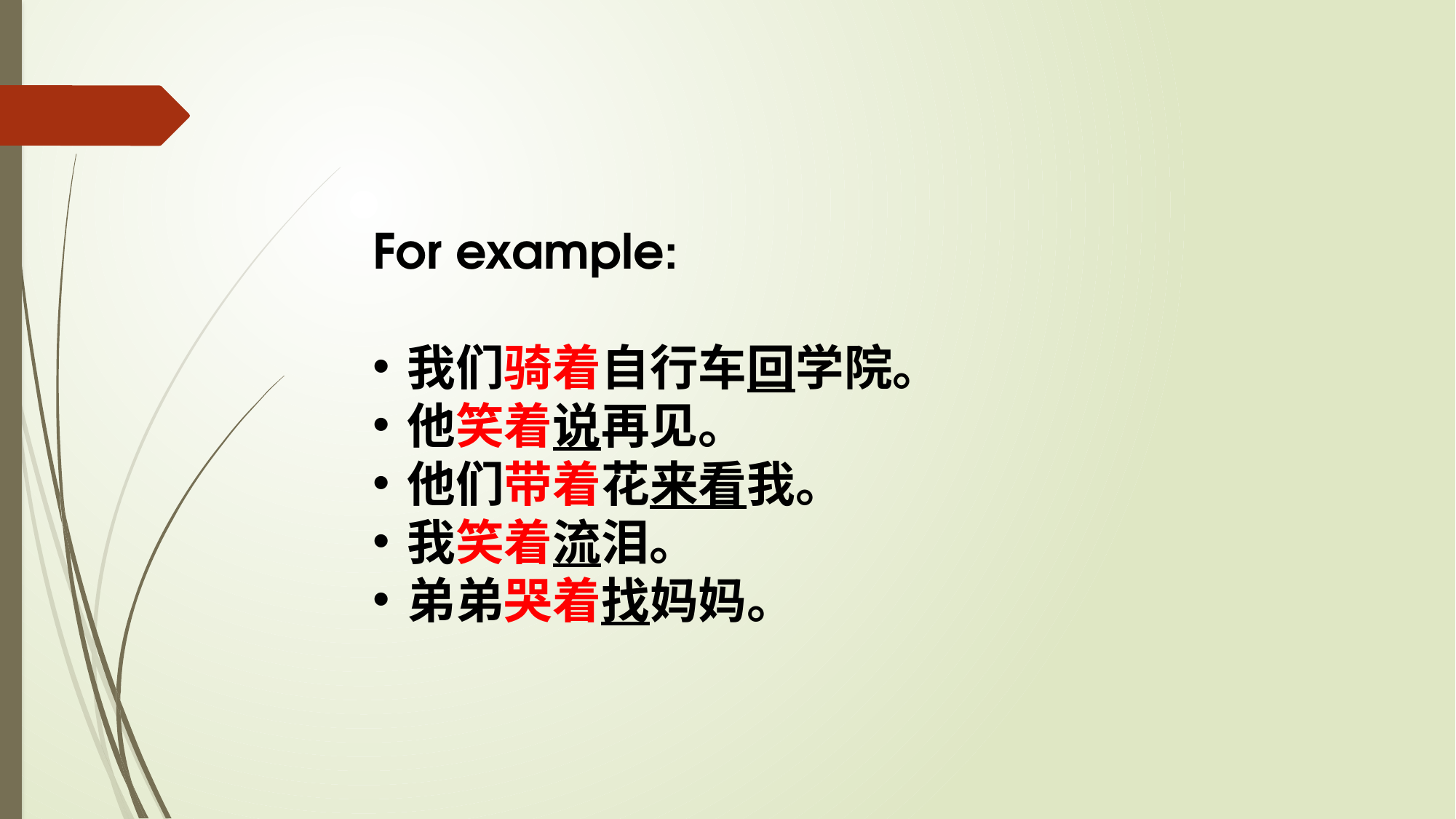

For example:

我们骑着自行车回学院。
他笑着说再见。
他们带着花来看我。
我笑着流泪。
弟弟哭着找妈妈。